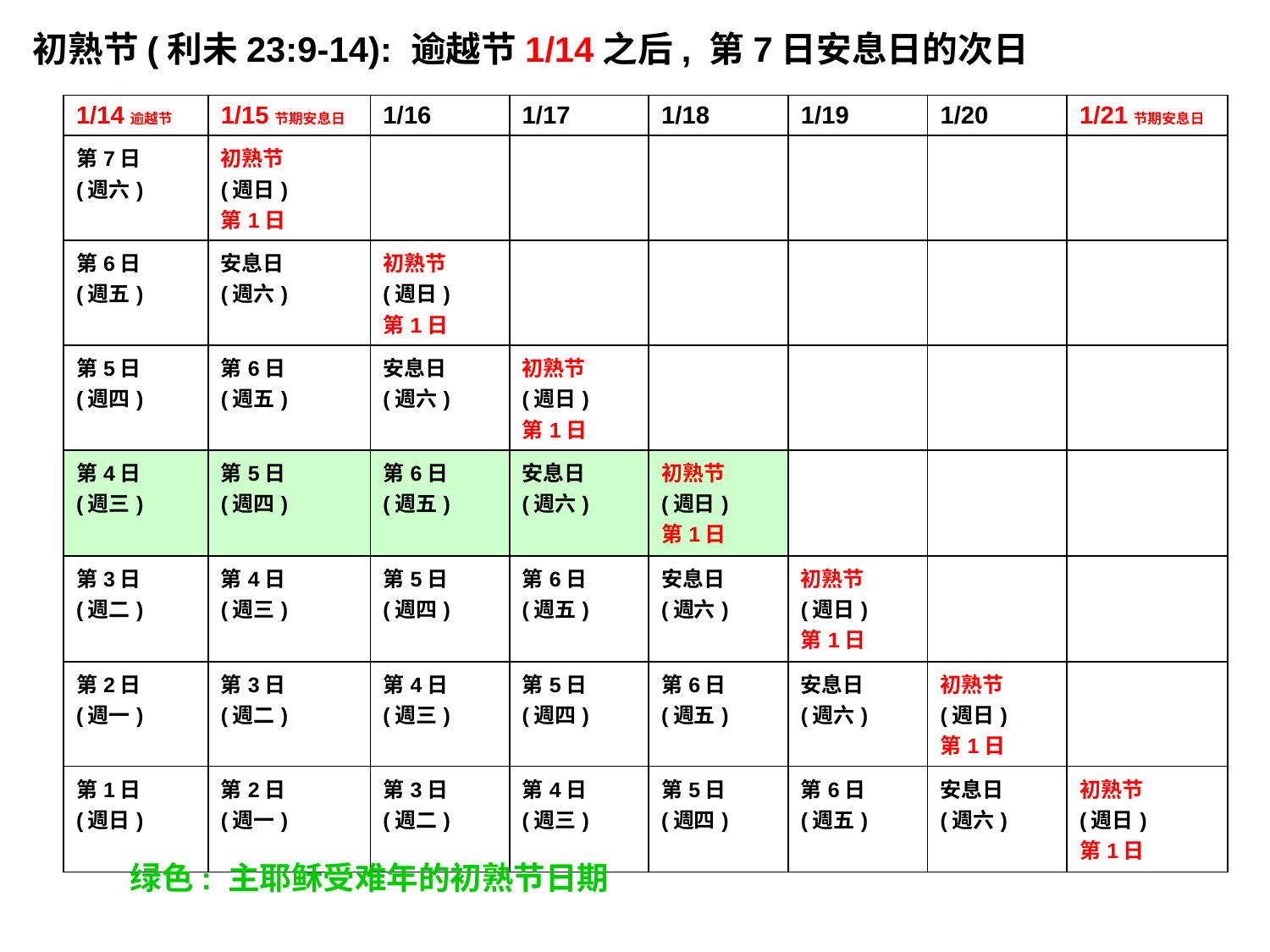

初熟节(利未23:9-14): 逾越节1/14之后, 第7日安息日的次日
| 1/14逾越节 | 1/15节期安息日 | 1/16 | 1/17 | 1/18 | 1/19 | 1/20 | 1/21节期安息日 |
| --- | --- | --- | --- | --- | --- | --- | --- |
| 第7日 (週六) | 初熟节 (週日) 第1日 |  |  |  |  |  |  |
| 第6日 (週五) | 安息日 (週六) | 初熟节 (週日) 第1日 |  |  |  |  |  |
| 第5日 (週四) | 第6日 (週五) | 安息日 (週六) | 初熟节 (週日) 第1日 |  |  |  |  |
| 第4日 (週三) | 第5日 (週四) | 第6日 (週五) | 安息日 (週六) | 初熟节 (週日) 第1日 |  |  |  |
| 第3日 (週二) | 第4日 (週三) | 第5日 (週四) | 第6日 (週五) | 安息日 (週六) | 初熟节 (週日) 第1日 |  |  |
| 第2日 (週一) | 第3日 (週二) | 第4日 (週三) | 第5日 (週四) | 第6日 (週五) | 安息日 (週六) | 初熟节 (週日) 第1日 |  |
| 第1日 (週日) | 第2日 (週一) | 第3日 (週二) | 第4日 (週三) | 第5日 (週四) | 第6日 (週五) | 安息日 (週六) | 初熟节 (週日) 第1日 |
绿色: 主耶稣受难年的初熟节日期